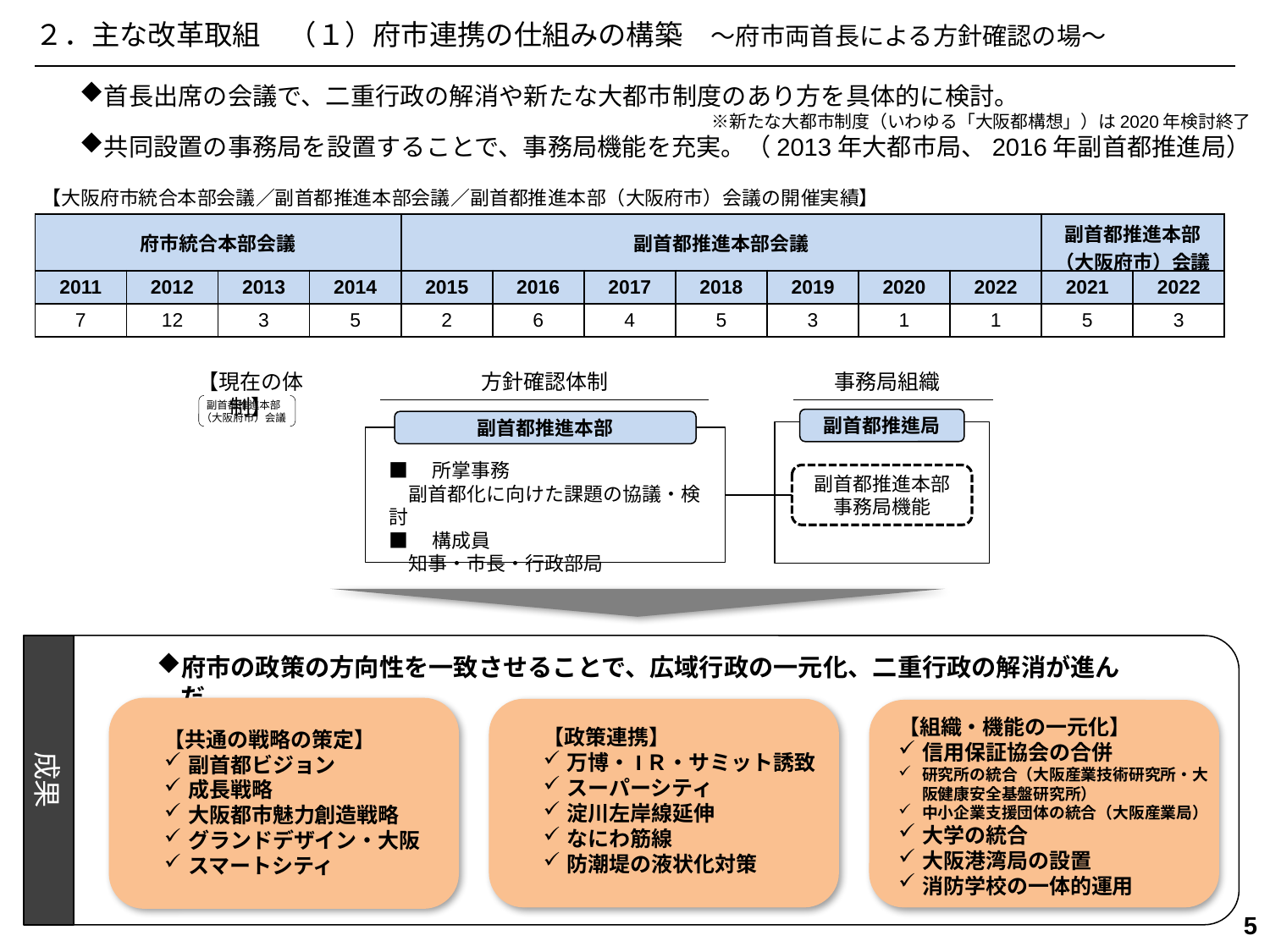

２．主な改革取組　（１）府市連携の仕組みの構築　～府市両首長による方針確認の場～
首長出席の会議で、二重行政の解消や新たな大都市制度のあり方を具体的に検討。
　　　　　　　　　　　　　　　　　　　　　　　　　　　　　　　　　　　　※新たな大都市制度（いわゆる「大阪都構想」）は2020年検討終了
共同設置の事務局を設置することで、事務局機能を充実。（2013年大都市局、2016年副首都推進局）
【大阪府市統合本部会議／副首都推進本部会議／副首都推進本部（大阪府市）会議の開催実績】
| 府市統合本部会議 |  |  |  | 副首都推進本部会議 |  |  |  |  |  |  | 副首都推進本部 （大阪府市）会議 |  |
| --- | --- | --- | --- | --- | --- | --- | --- | --- | --- | --- | --- | --- |
| 2011 | 2012 | 2013 | 2014 | 2015 | 2016 | 2017 | 2018 | 2019 | 2020 | 2022 | 2021 | 2022 |
| 7 | 12 | 3 | 5 | 2 | 6 | 4 | 5 | 3 | 1 | 1 | 5 | 3 |
【現在の体制】
方針確認体制
事務局組織
副首都推進本部
（大阪府市）会議

副首都推進局
副首都推進本部

■　所掌事務
　副首都化に向けた課題の協議・検討
■　構成員
　知事・市長・行政部局
副首都推進本部
事務局機能

成果

府市の政策の方向性を一致させることで、広域行政の一元化、二重行政の解消が進んだ。

【組織・機能の一元化】
信用保証協会の合併
研究所の統合（大阪産業技術研究所・大阪健康安全基盤研究所）
中小企業支援団体の統合（大阪産業局）
大学の統合
大阪港湾局の設置
消防学校の一体的運用
【政策連携】
万博・IＲ・サミット誘致
スーパーシティ
淀川左岸線延伸
なにわ筋線
防潮堤の液状化対策
【共通の戦略の策定】
副首都ビジョン
成長戦略
大阪都市魅力創造戦略
グランドデザイン・大阪
スマートシティ
5